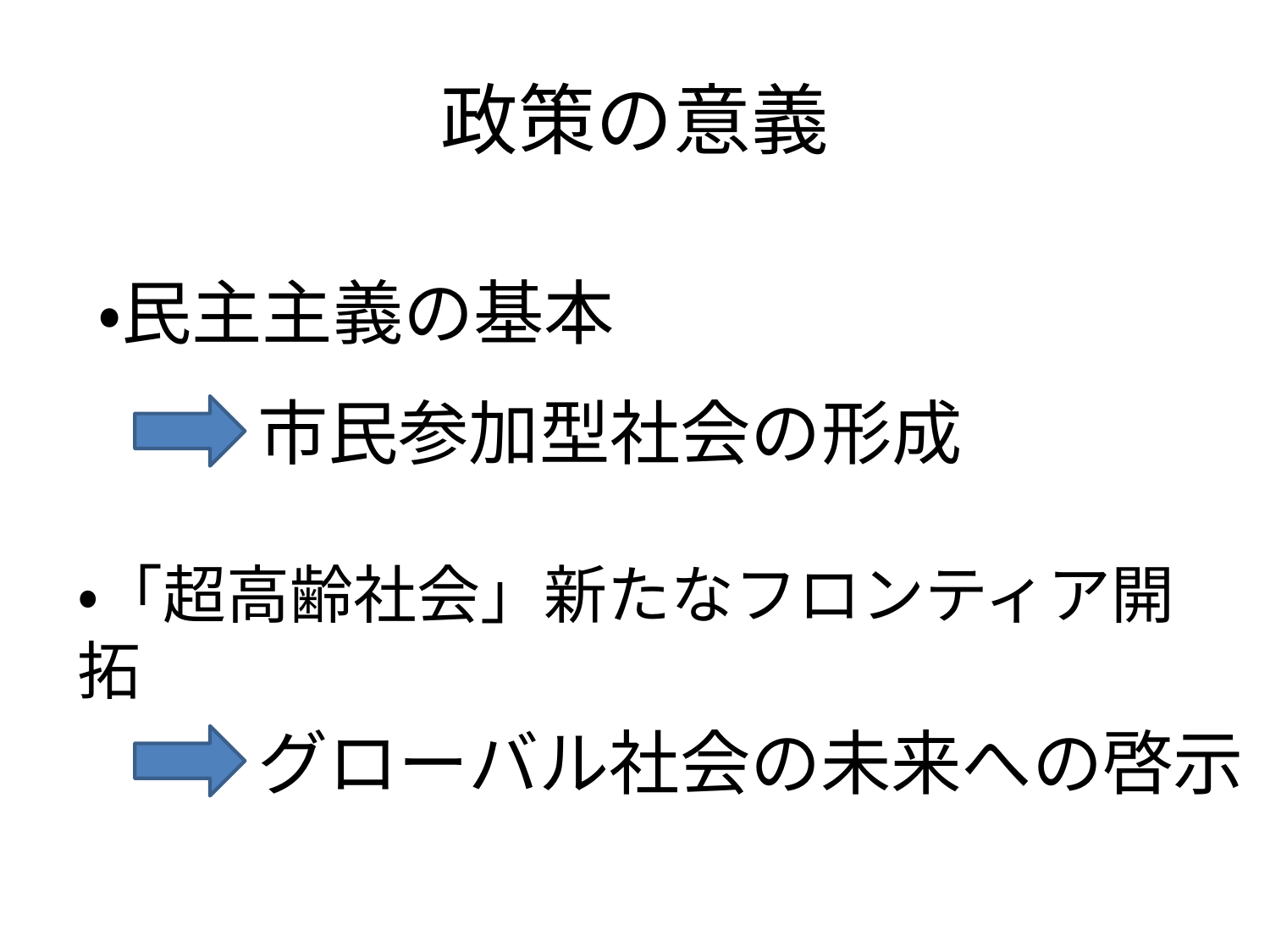

# 政策の意義
・民主主義の基本
市民参加型社会の形成

・「超高齢社会」新たなフロンティア開拓
グローバル社会の未来への啓示